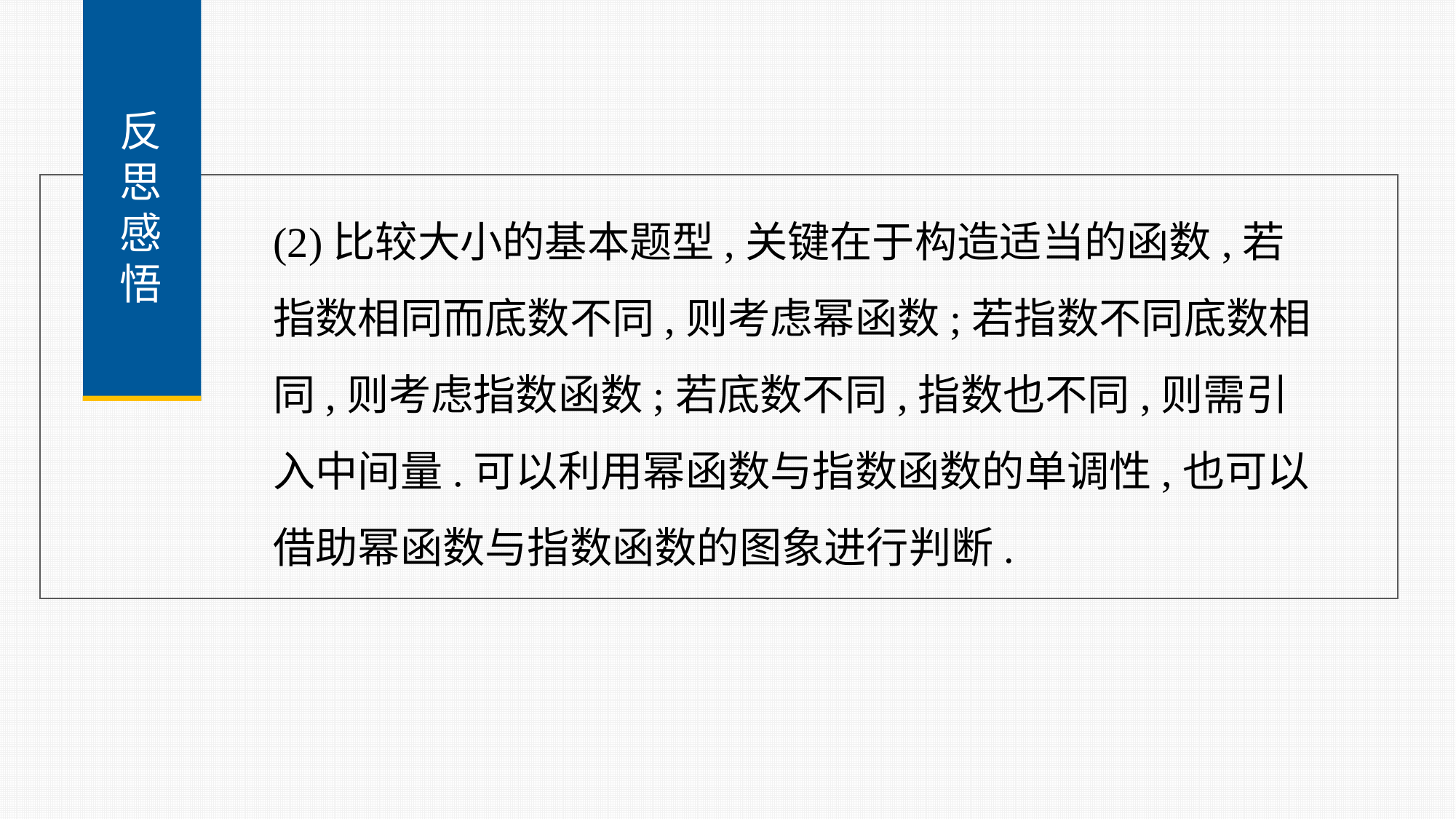

反
思
感
悟

(2)比较大小的基本题型,关键在于构造适当的函数,若指数相同而底数不同,则考虑幂函数;若指数不同底数相同,则考虑指数函数;若底数不同,指数也不同,则需引入中间量.可以利用幂函数与指数函数的单调性,也可以借助幂函数与指数函数的图象进行判断.